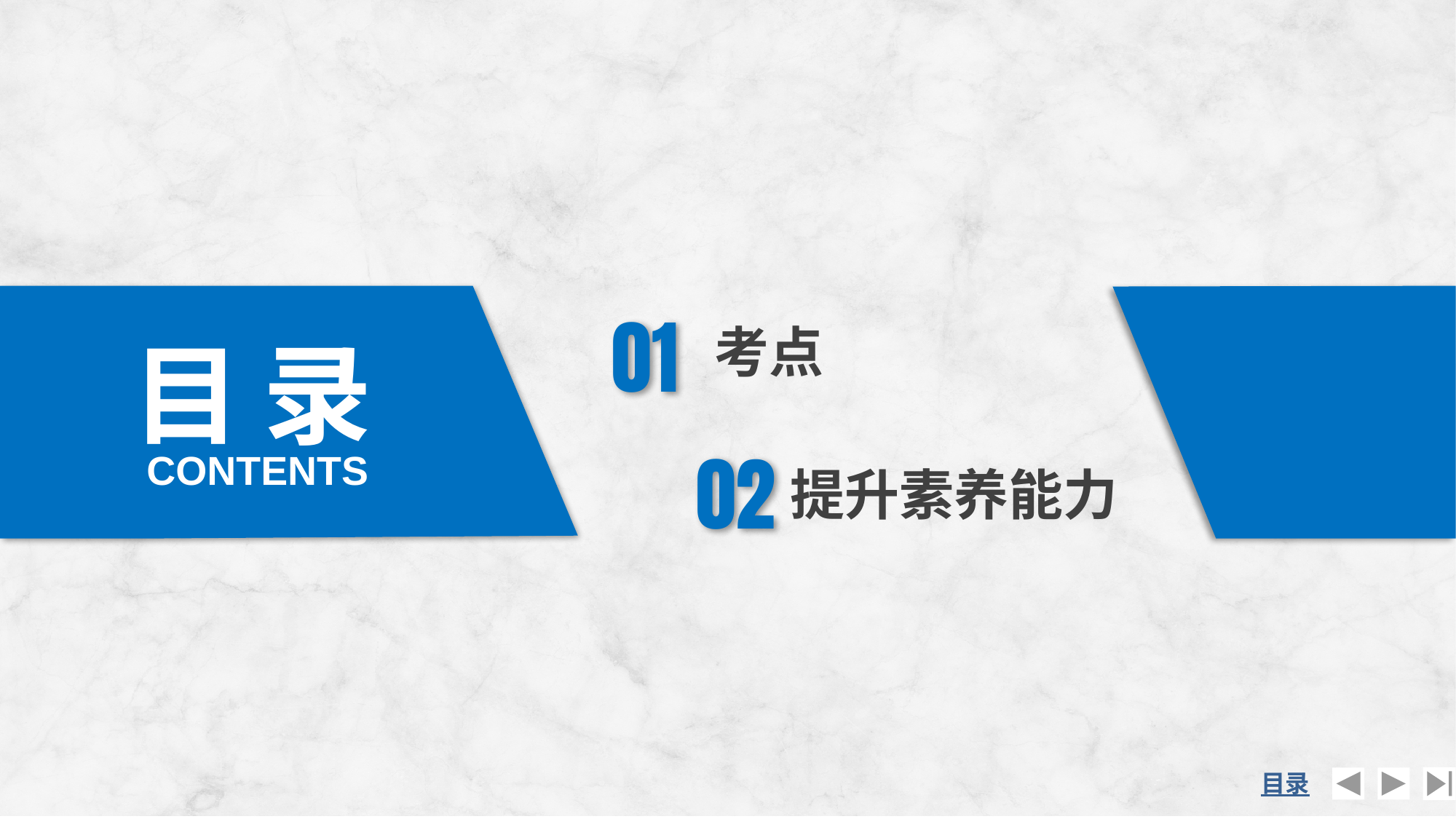

01
考点
目 录
CONTENTS
02
提升素养能力